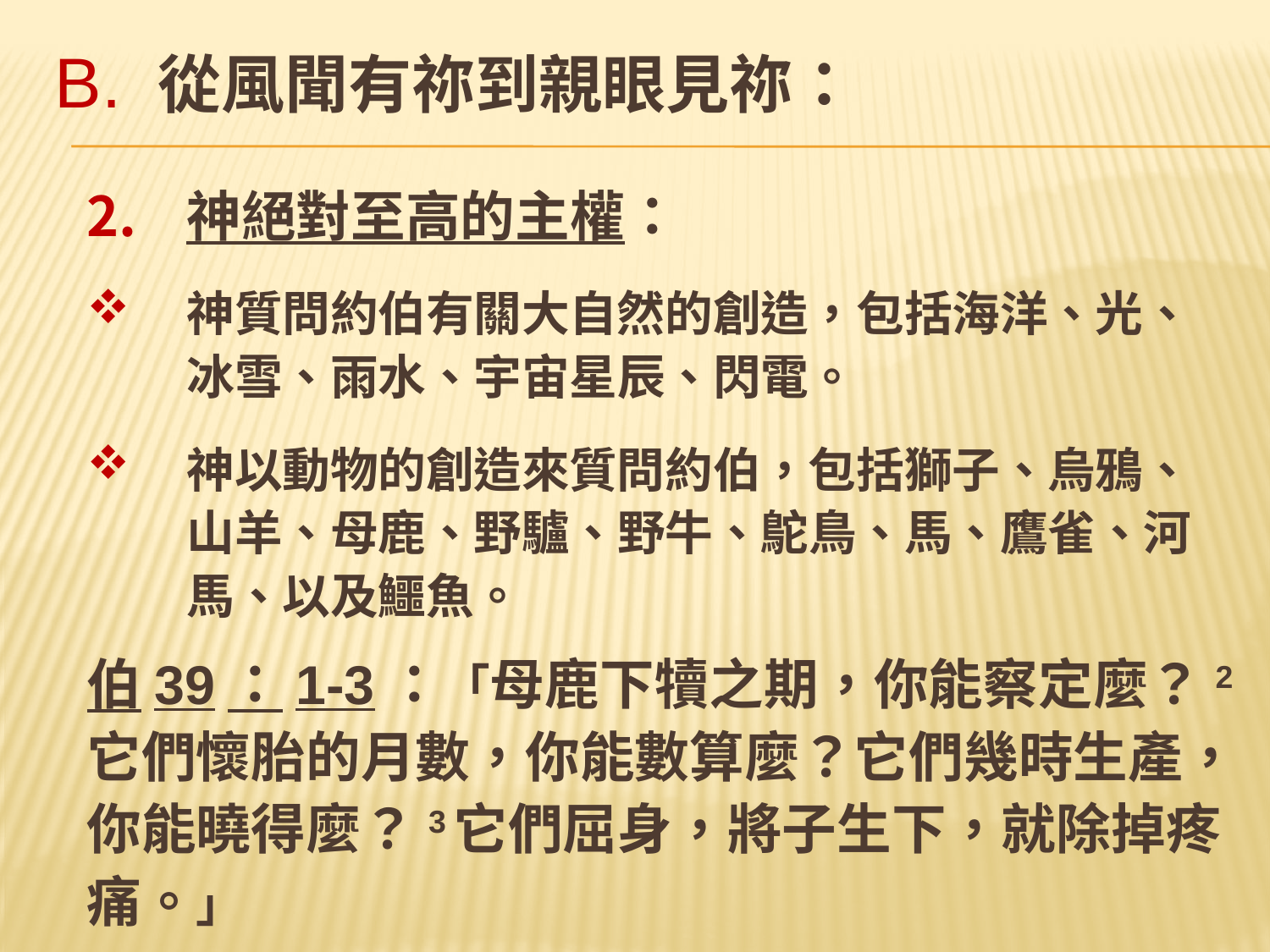

# B. 從風聞有祢到親眼見祢：
神絕對至高的主權：
神質問約伯有關大自然的創造，包括海洋、光、冰雪、雨水、宇宙星辰、閃電。
神以動物的創造來質問約伯，包括獅子、烏鴉、山羊、母鹿、野驢、野牛、鴕鳥、馬、鷹雀、河馬、以及鱷魚。
伯39：1-3：「母鹿下犢之期，你能察定麼？2它們懷胎的月數，你能數算麼？它們幾時生產，你能曉得麼？3它們屈身，將子生下，就除掉疼痛。」